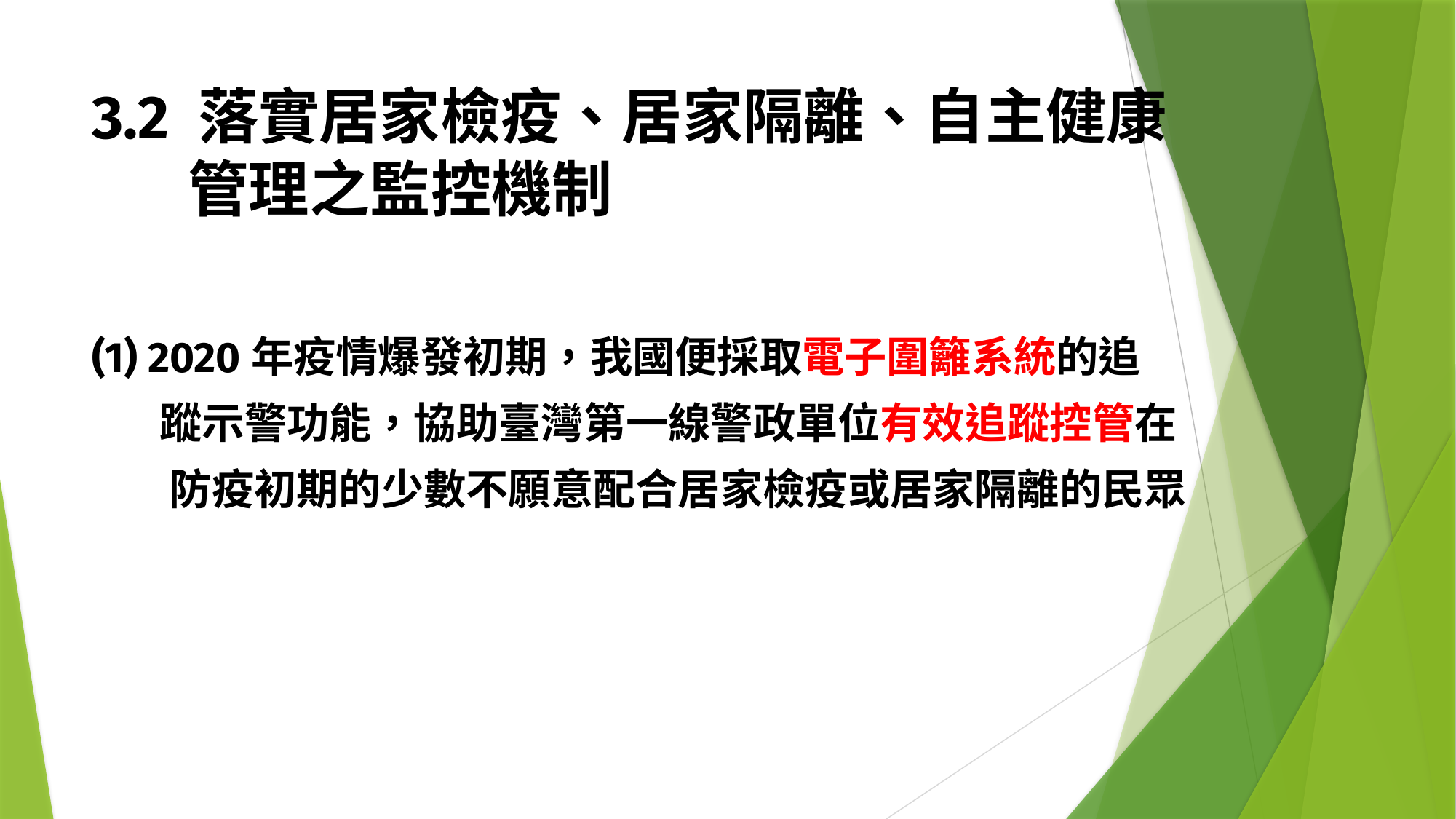

# 3.2 落實居家檢疫、居家隔離、自主健康 管理之監控機制
(1) 2020年疫情爆發初期，我國便採取電子圍籬系統的追
      蹤示警功能，協助臺灣第一線警政單位有效追蹤控管在
       防疫初期的少數不願意配合居家檢疫或居家隔離的民眾